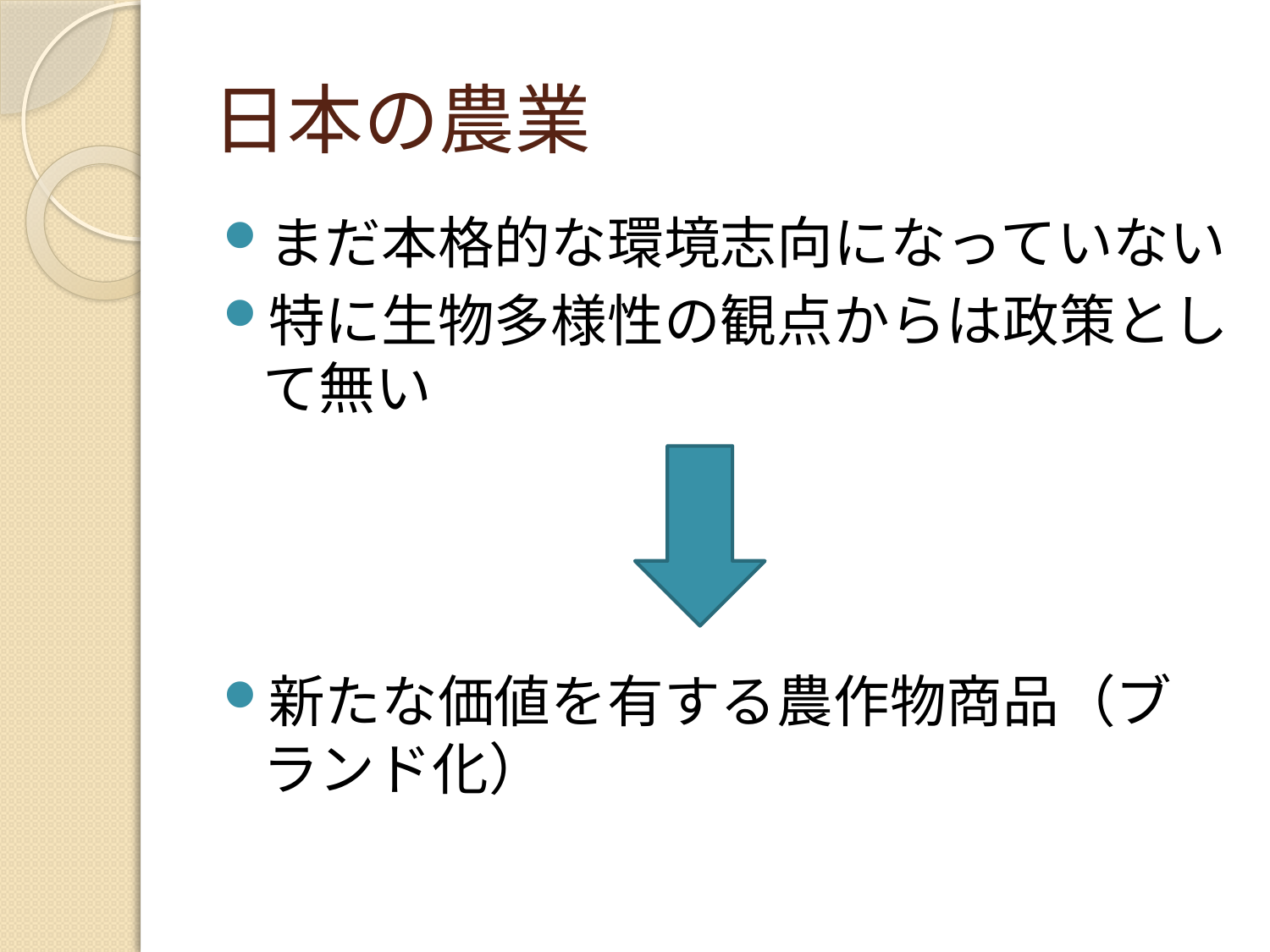

# 日本の農業
まだ本格的な環境志向になっていない
特に生物多様性の観点からは政策として無い

新たな価値を有する農作物商品（ブランド化）